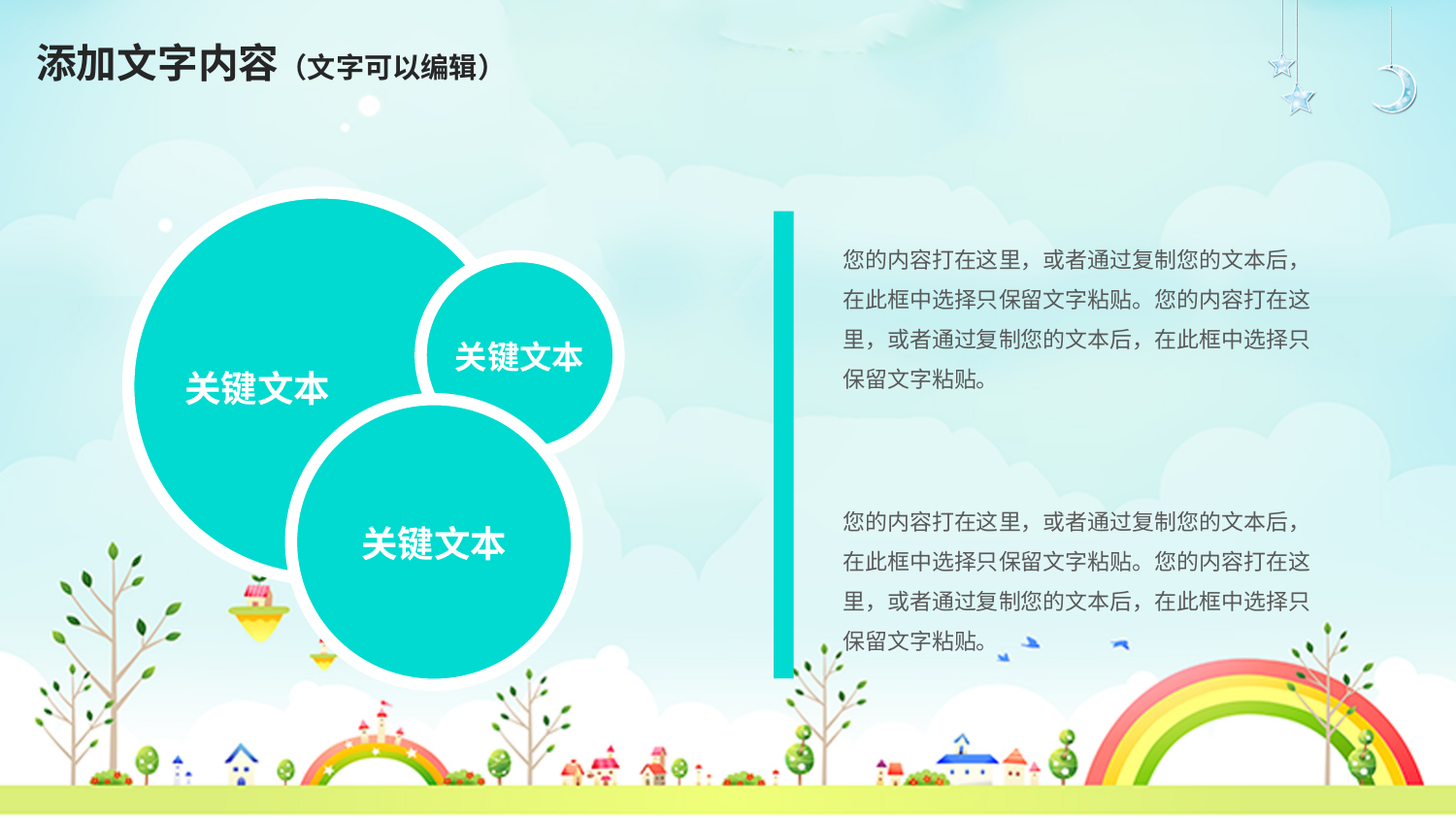

添加文字内容（文字可以编辑）
关键文本
您的内容打在这里，或者通过复制您的文本后，在此框中选择只保留文字粘贴。您的内容打在这里，或者通过复制您的文本后，在此框中选择只保留文字粘贴。

关键文本
关键文本
您的内容打在这里，或者通过复制您的文本后，在此框中选择只保留文字粘贴。您的内容打在这里，或者通过复制您的文本后，在此框中选择只保留文字粘贴。